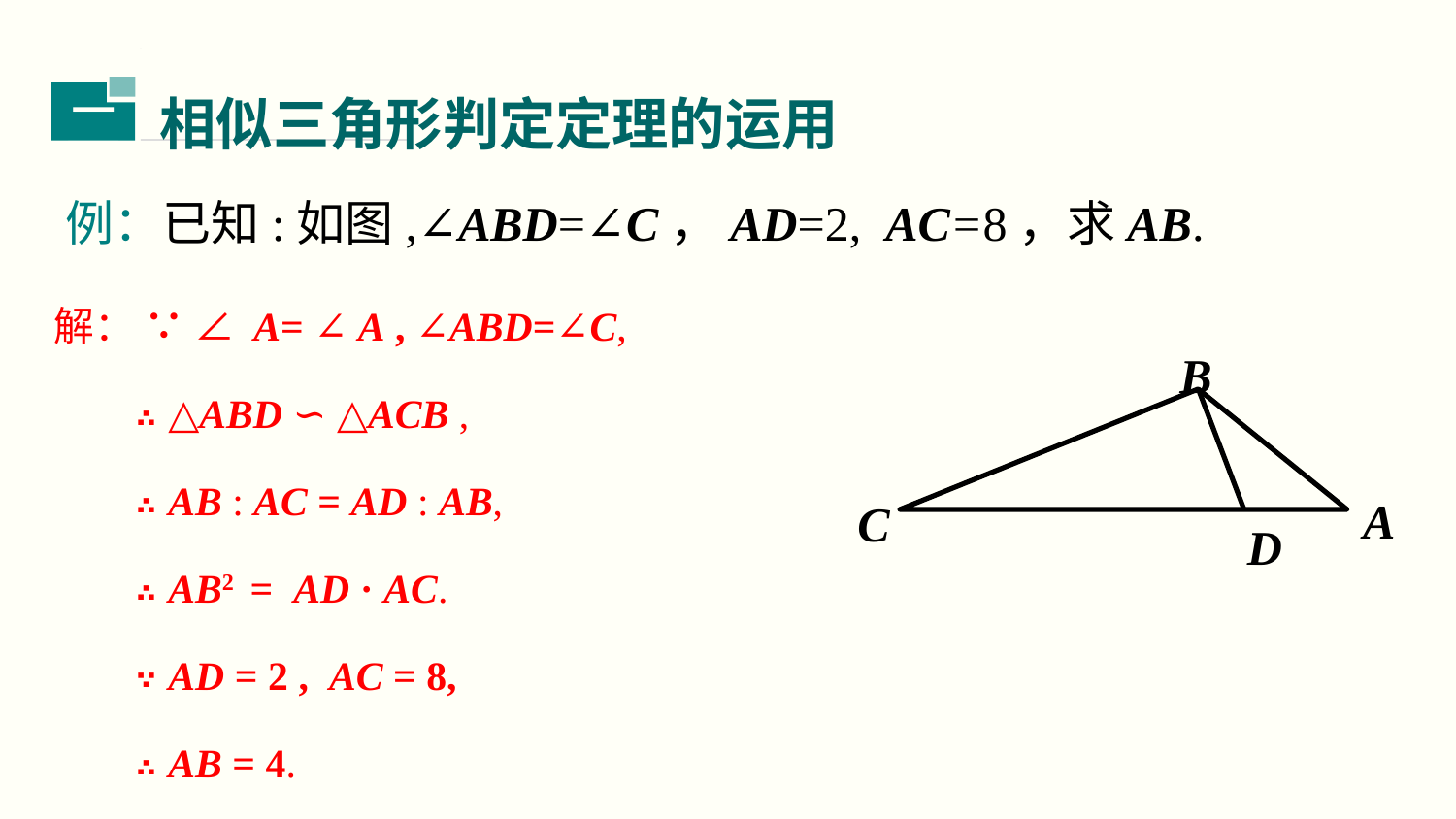

相似三角形判定定理的运用
二

例：已知:如图,∠ABD=∠C，AD=2,  AC=8，求AB.
解： ∵ ∠ A= ∠ A , ∠ABD=∠C,
        ∴ △ABD ∽ △ACB ,
        ∴ AB : AC = AD : AB,
        ∴ AB2  =  AD · AC.
        ∵ AD = 2 ,  AC = 8,
        ∴ AB = 4.
B

A
C
D